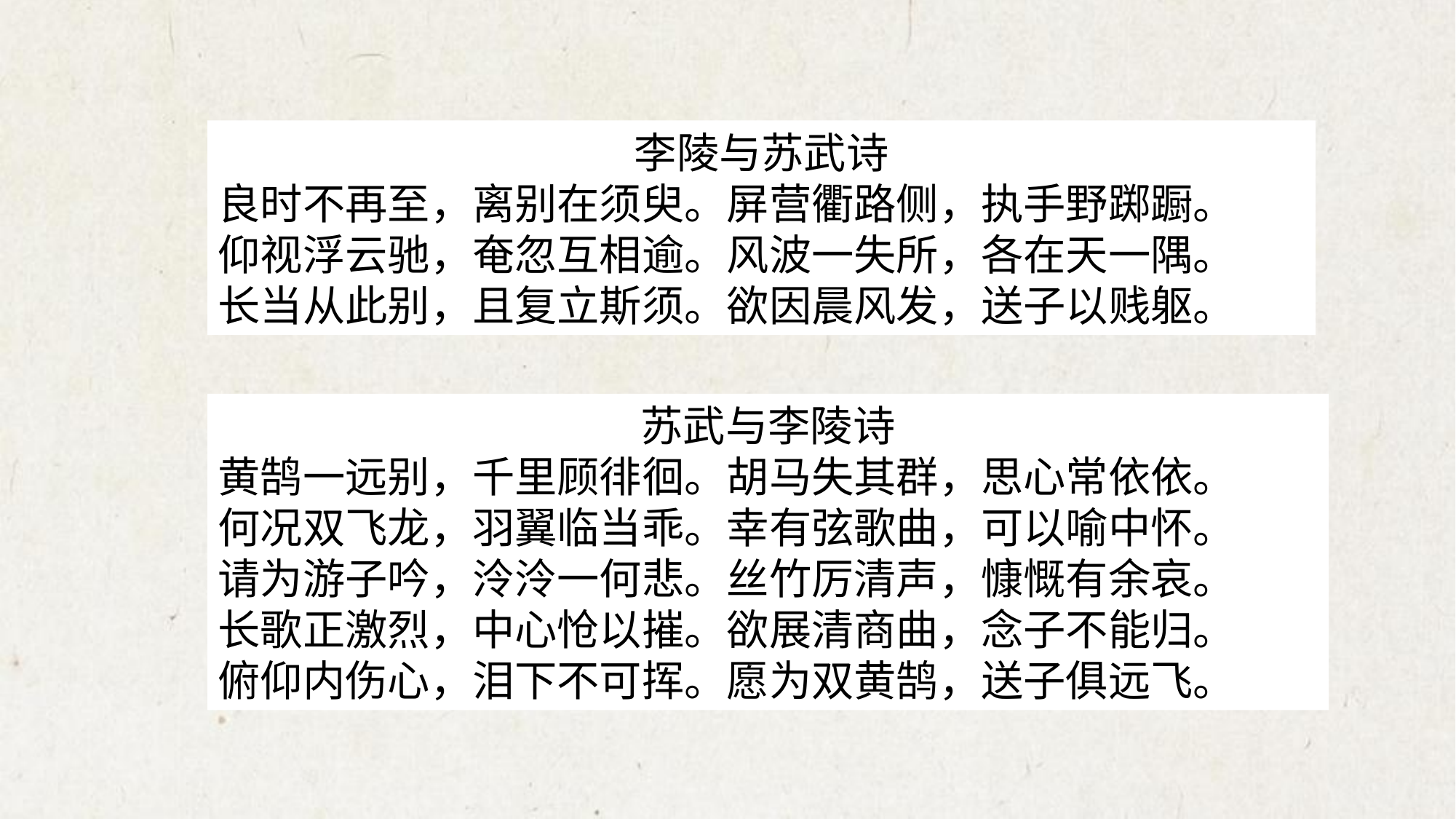

李陵与苏武诗
良时不再至，离别在须臾。屏营衢路侧，执手野踯蹰。
仰视浮云驰，奄忽互相逾。风波一失所，各在天一隅。
长当从此别，且复立斯须。欲因晨风发，送子以贱躯。
苏武与李陵诗
黄鹄一远别，千里顾徘徊。胡马失其群，思心常依依。
何况双飞龙，羽翼临当乖。幸有弦歌曲，可以喻中怀。
请为游子吟，泠泠一何悲。丝竹厉清声，慷慨有余哀。
长歌正激烈，中心怆以摧。欲展清商曲，念子不能归。
俯仰内伤心，泪下不可挥。愿为双黄鹄，送子俱远飞。